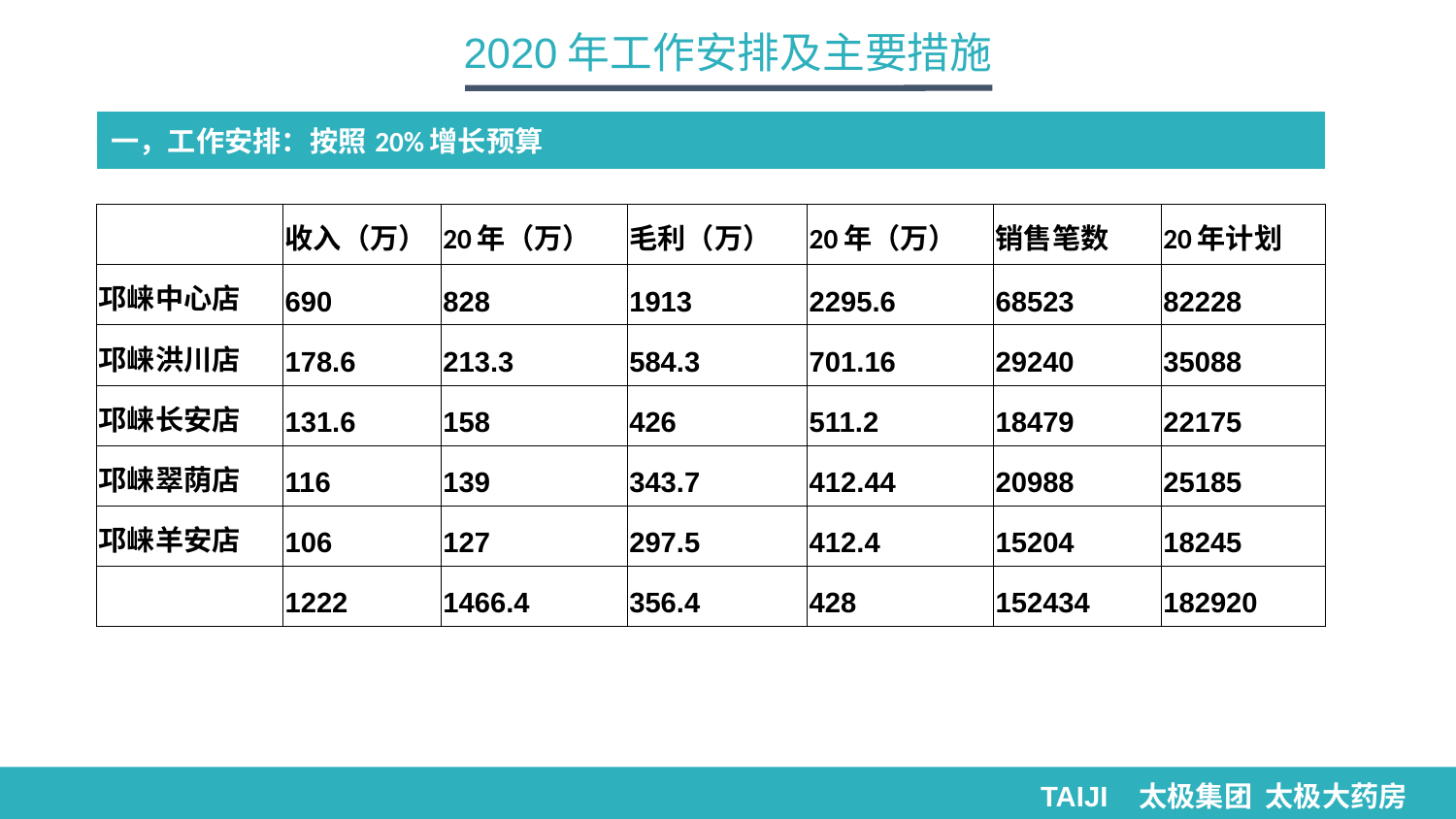

2020年工作安排及主要措施
| 一，工作安排：按照20%增长预算 |
| --- |
|  | 收入（万） | 20年（万） | 毛利（万） | 20年（万） | 销售笔数 | 20年计划 |
| --- | --- | --- | --- | --- | --- | --- |
| 邛崃中心店 | 690 | 828 | 1913 | 2295.6 | 68523 | 82228 |
| 邛崃洪川店 | 178.6 | 213.3 | 584.3 | 701.16 | 29240 | 35088 |
| 邛崃长安店 | 131.6 | 158 | 426 | 511.2 | 18479 | 22175 |
| 邛崃翠荫店 | 116 | 139 | 343.7 | 412.44 | 20988 | 25185 |
| 邛崃羊安店 | 106 | 127 | 297.5 | 412.4 | 15204 | 18245 |
|  | 1222 | 1466.4 | 356.4 | 428 | 152434 | 182920 |

TAIJI   太极集团  太极大药房